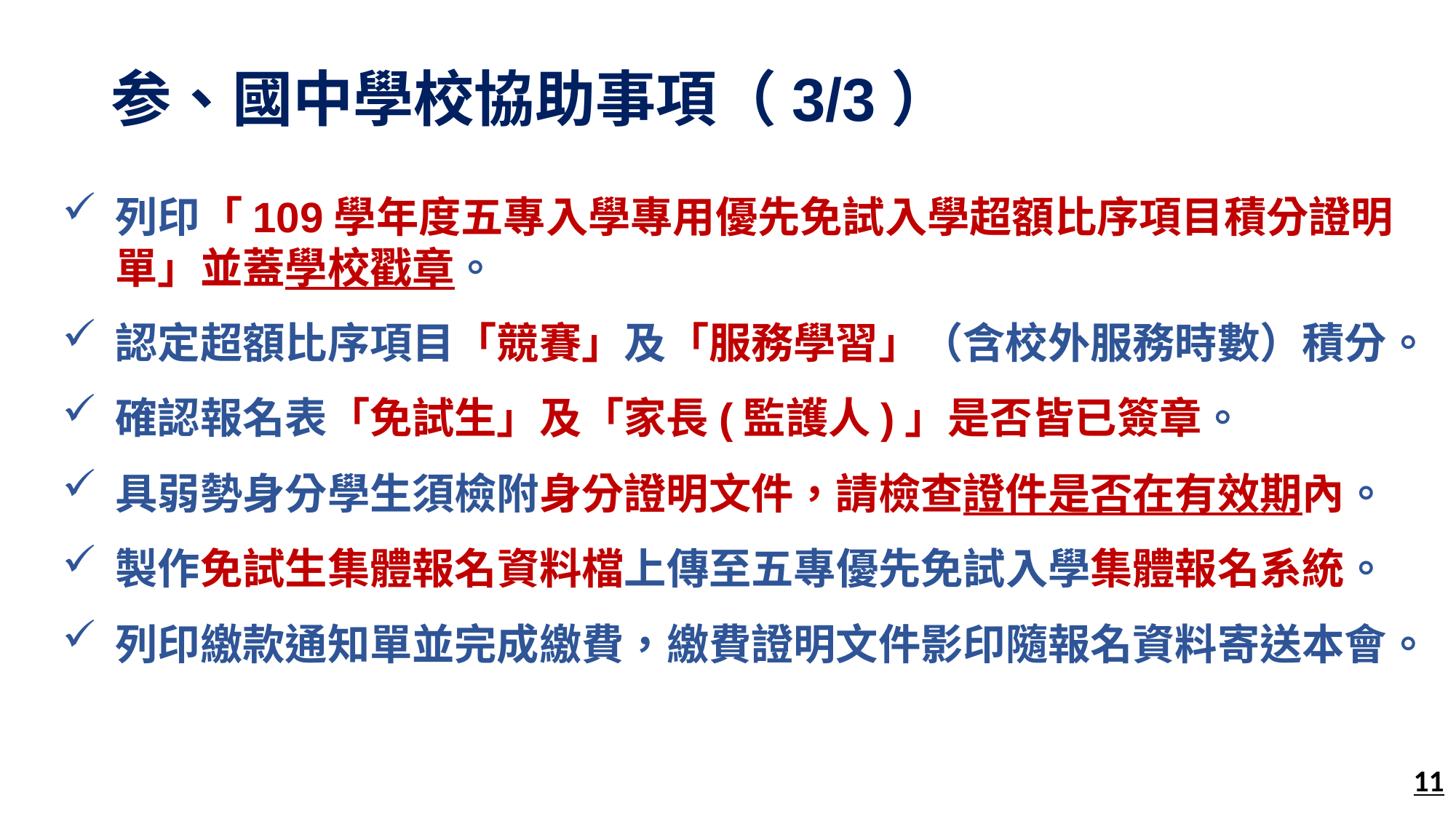

# 参、國中學校協助事項（3/3）
列印「109學年度五專入學專用優先免試入學超額比序項目積分證明單」並蓋學校戳章。
認定超額比序項目「競賽」及「服務學習」（含校外服務時數）積分。
確認報名表「免試生」及「家長(監護人)」是否皆已簽章。
具弱勢身分學生須檢附身分證明文件，請檢查證件是否在有效期內。
製作免試生集體報名資料檔上傳至五專優先免試入學集體報名系統。
列印繳款通知單並完成繳費，繳費證明文件影印隨報名資料寄送本會。
11